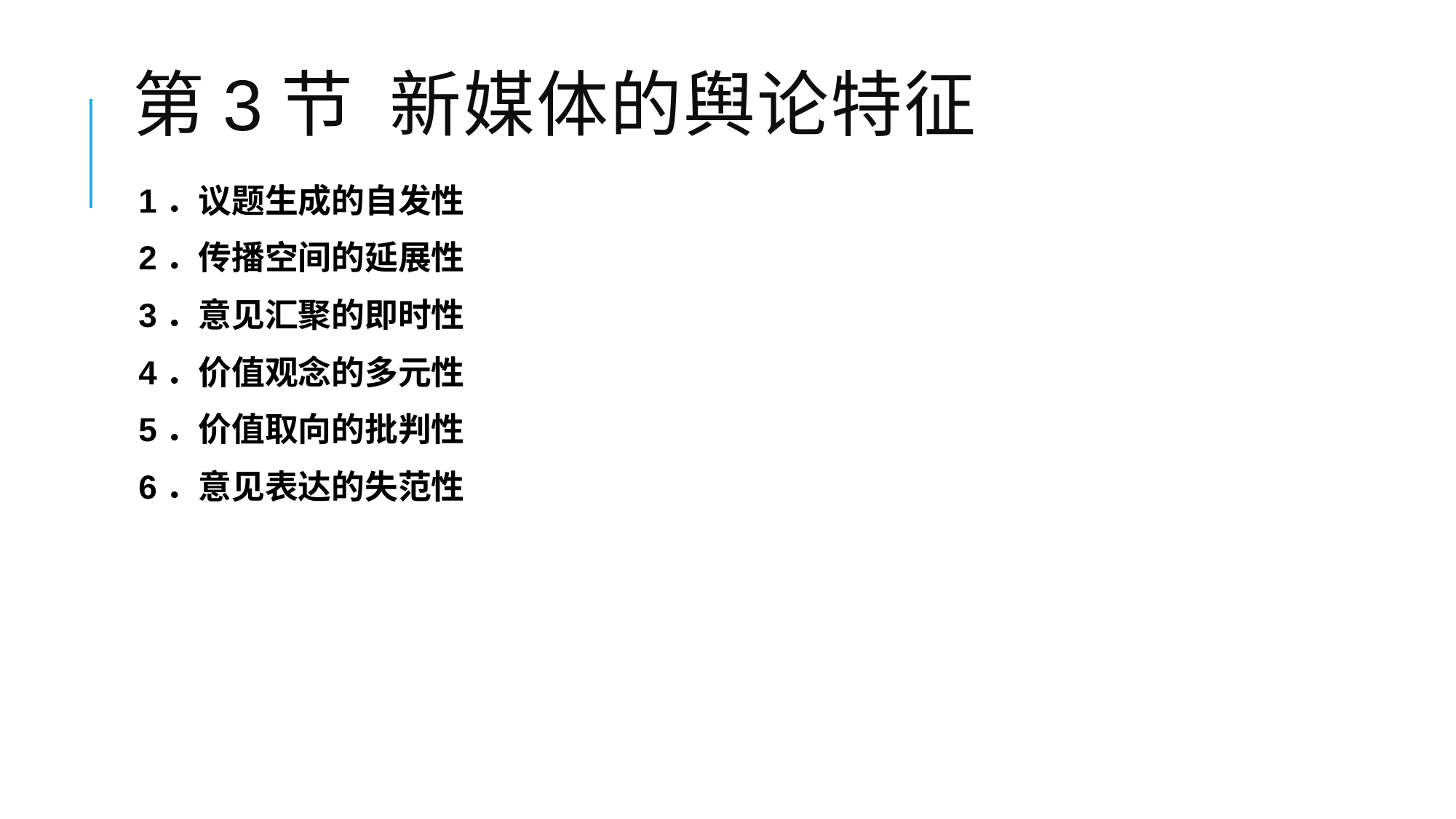

# 第3节  新媒体的舆论特征
1．议题生成的自发性
2．传播空间的延展性
3．意见汇聚的即时性
4．价值观念的多元性
5．价值取向的批判性
6．意见表达的失范性